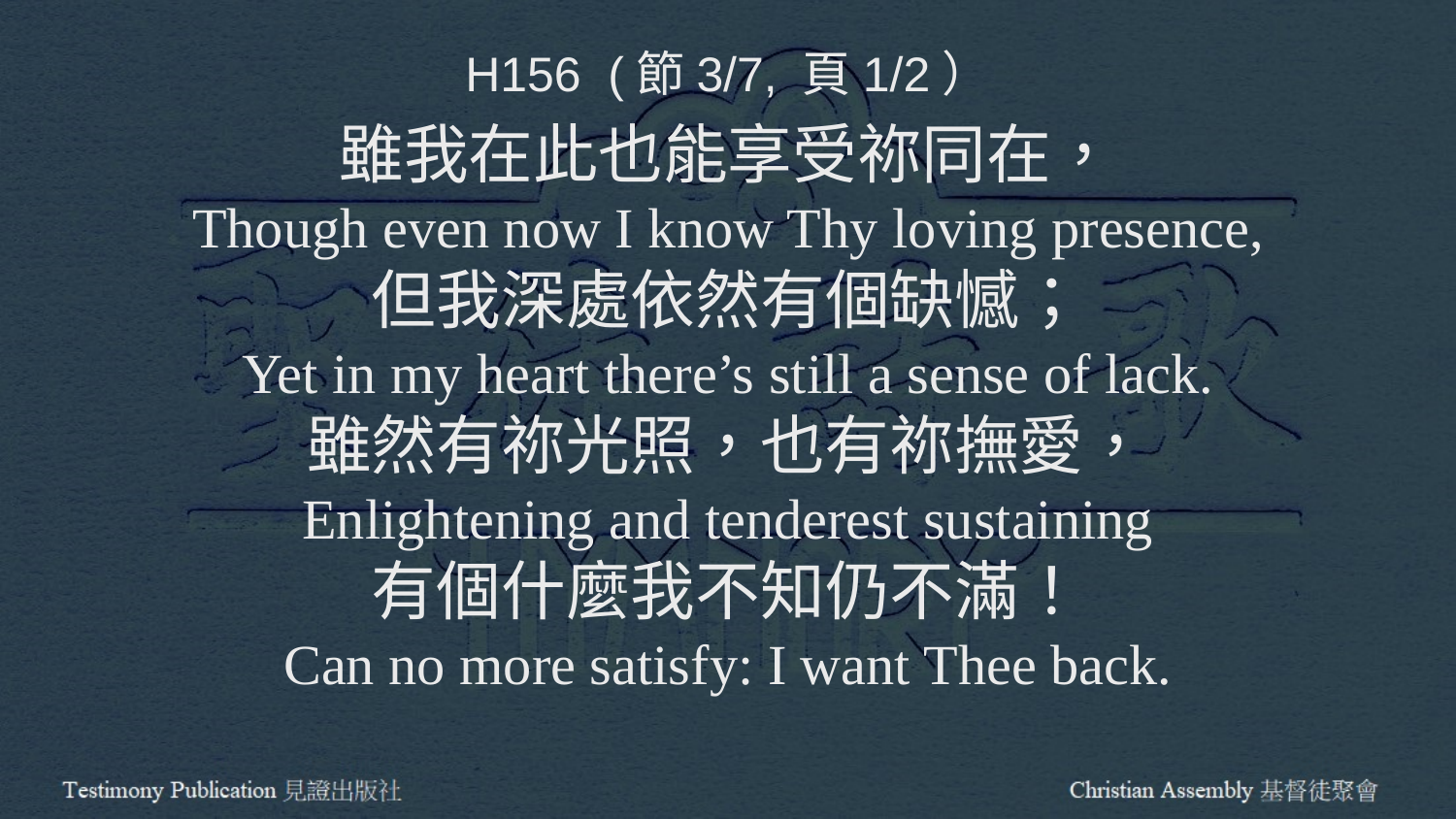

H156  (節3/7, 頁1/2）
雖我在此也能享受祢同在，
Though even now I know Thy loving presence,
但我深處依然有個缺憾；
Yet in my heart there’s still a sense of lack.
雖然有祢光照，也有祢撫愛，
Enlightening and tenderest sustaining
有個什麼我不知仍不滿！
Can no more satisfy: I want Thee back.